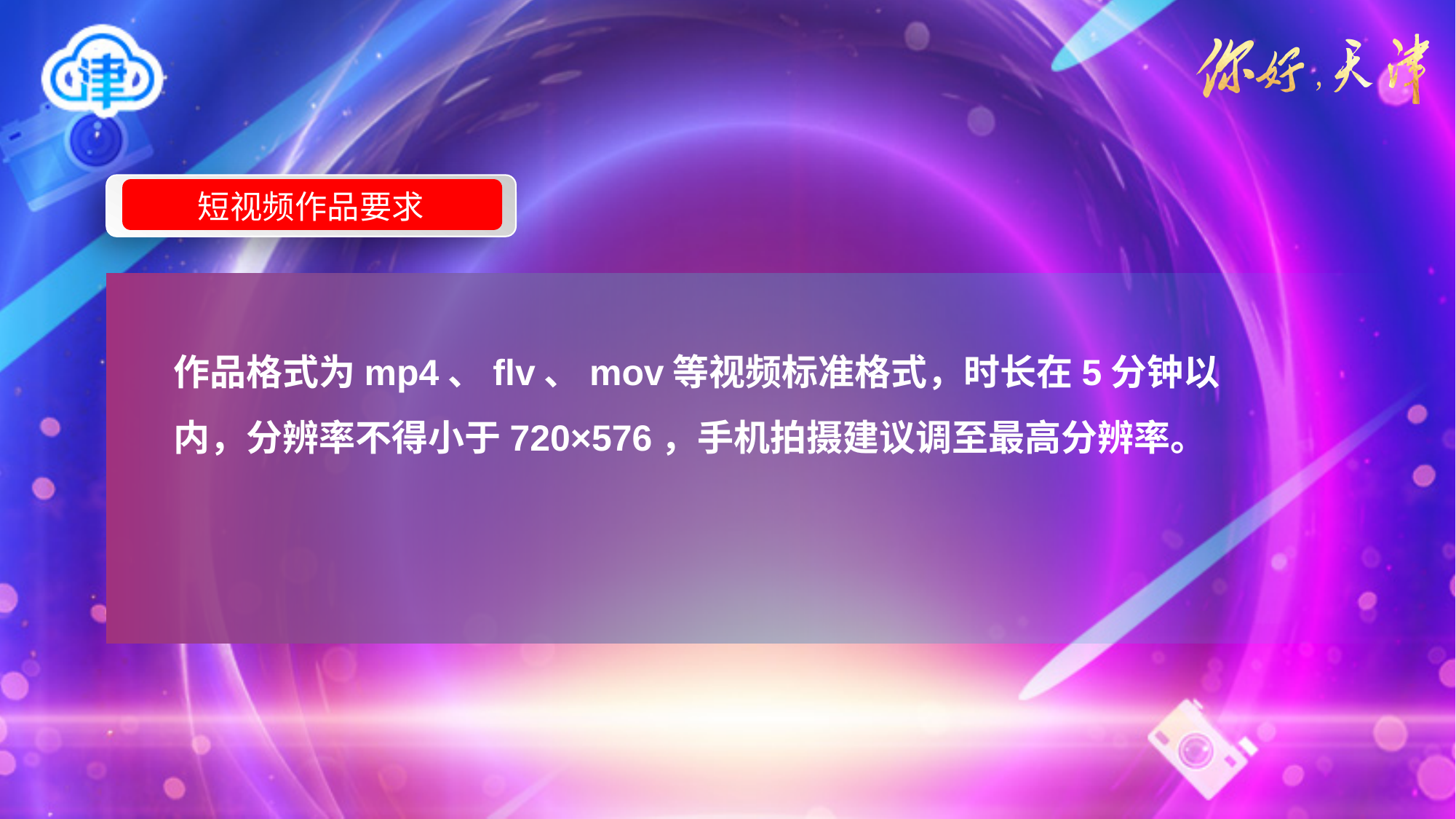

短视频作品要求

作品格式为mp4、flv、mov等视频标准格式，时长在5分钟以内，分辨率不得小于720×576，手机拍摄建议调至最高分辨率。